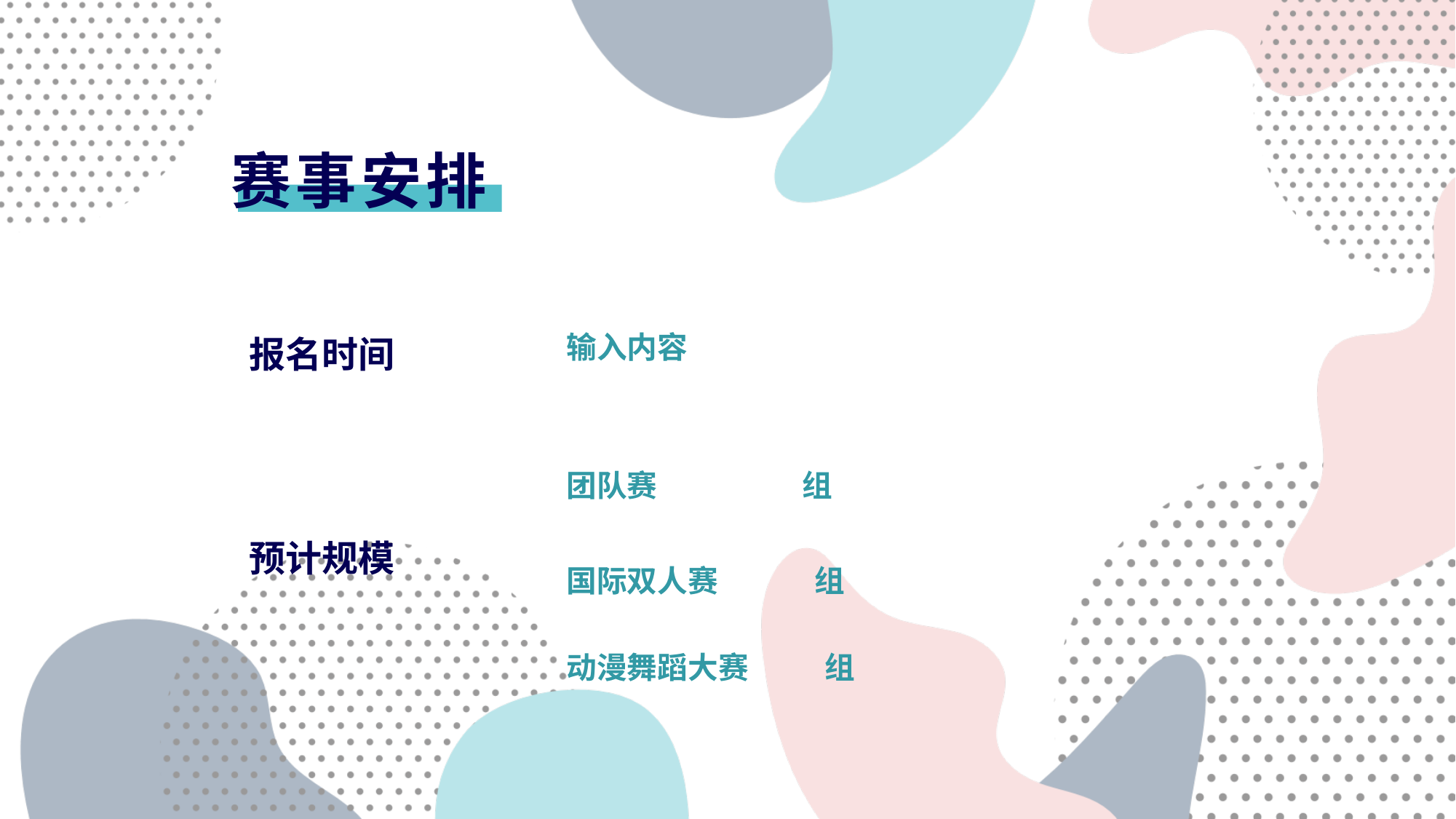

赛事安排

报名时间
输入内容
团队赛                     组
预计规模
国际双人赛              组
动漫舞蹈大赛           组